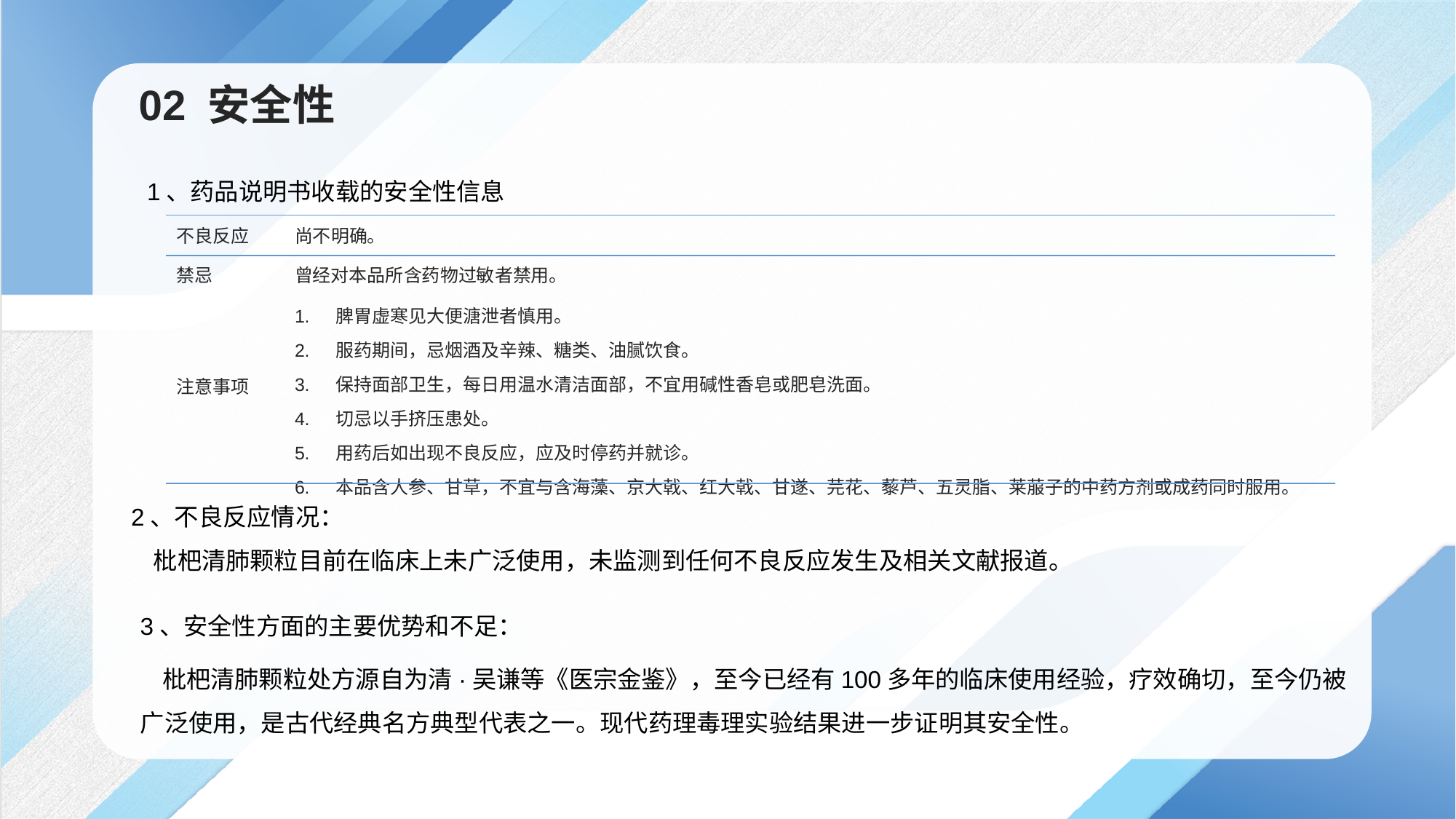

02 安全性
1、药品说明书收载的安全性信息
| 不良反应 | 尚不明确。 |
| --- | --- |
| 禁忌 | 曾经对本品所含药物过敏者禁用。 |
| 注意事项 | 脾胃虚寒见大便溏泄者慎用。 服药期间，忌烟酒及辛辣、糖类、油腻饮食。 保持面部卫生，每日用温水清洁面部，不宜用碱性香皂或肥皂洗面。 切忌以手挤压患处。 用药后如出现不良反应，应及时停药并就诊。 本品含人参、甘草，不宜与含海藻、京大戟、红大戟、甘遂、芫花、藜芦、五灵脂、莱菔子的中药方剂或成药同时服用。 |
2、不良反应情况：
   枇杷清肺颗粒目前在临床上未广泛使用，未监测到任何不良反应发生及相关文献报道。

3、安全性方面的主要优势和不足：
   枇杷清肺颗粒处方源自为清·吴谦等《医宗金鉴》，至今已经有100多年的临床使用经验，疗效确切，至今仍被广泛使用，是古代经典名方典型代表之一。现代药理毒理实验结果进一步证明其安全性。
5